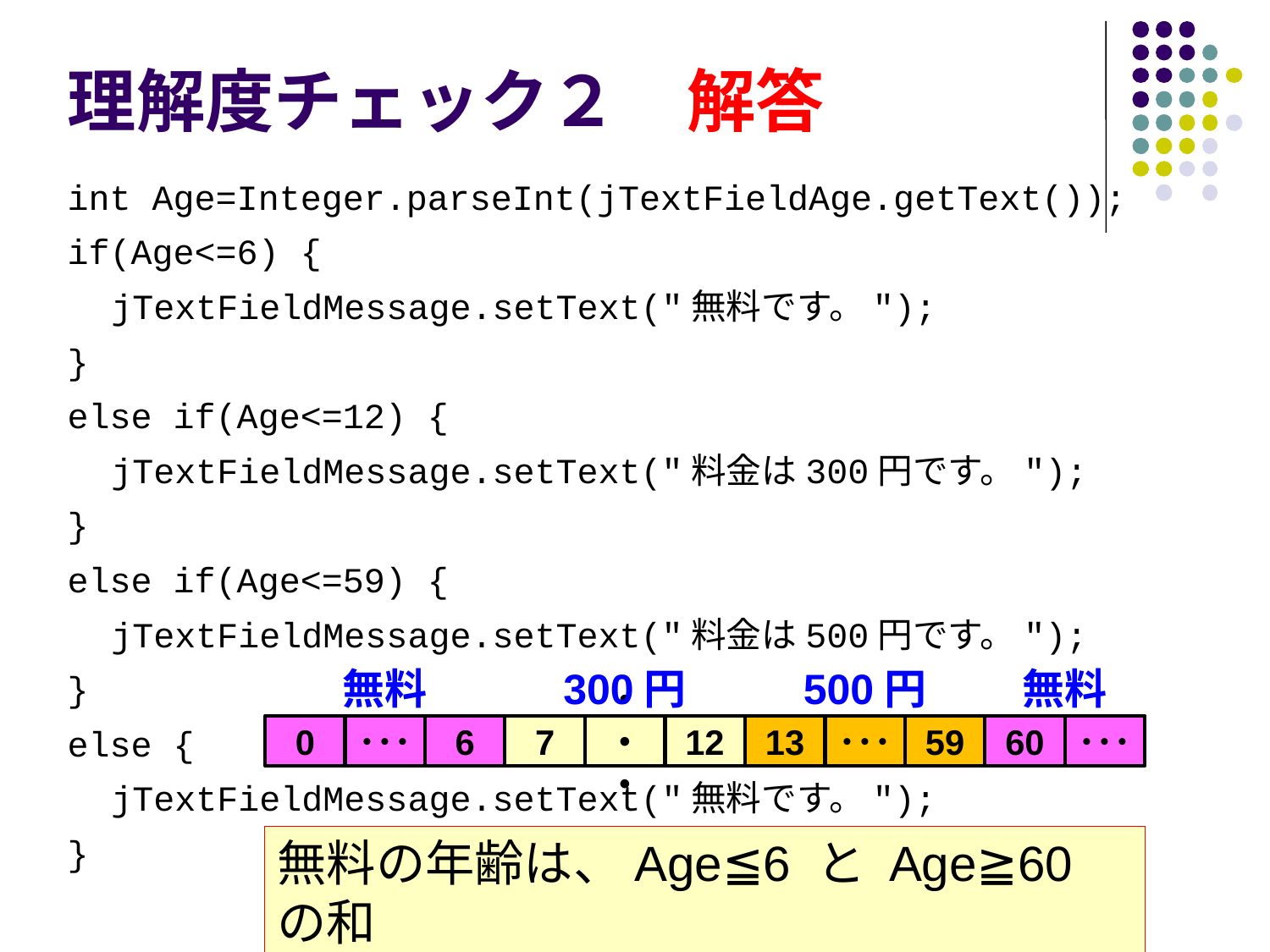

# 理解度チェック２　解答
int Age=Integer.parseInt(jTextFieldAge.getText());
if(Age<=6) {
　jTextFieldMessage.setText("無料です。");
}
else if(Age<=12) {
　jTextFieldMessage.setText("料金は300円です。");
}
else if(Age<=59) {
　jTextFieldMessage.setText("料金は500円です。");
}
else {
　jTextFieldMessage.setText("無料です。");
}
無料
300円
500円
無料
0
･･･
6
7
・・・
12
13
･･･
59
60
･･･
無料の年齢は、Age≦6 と Age≧60の和